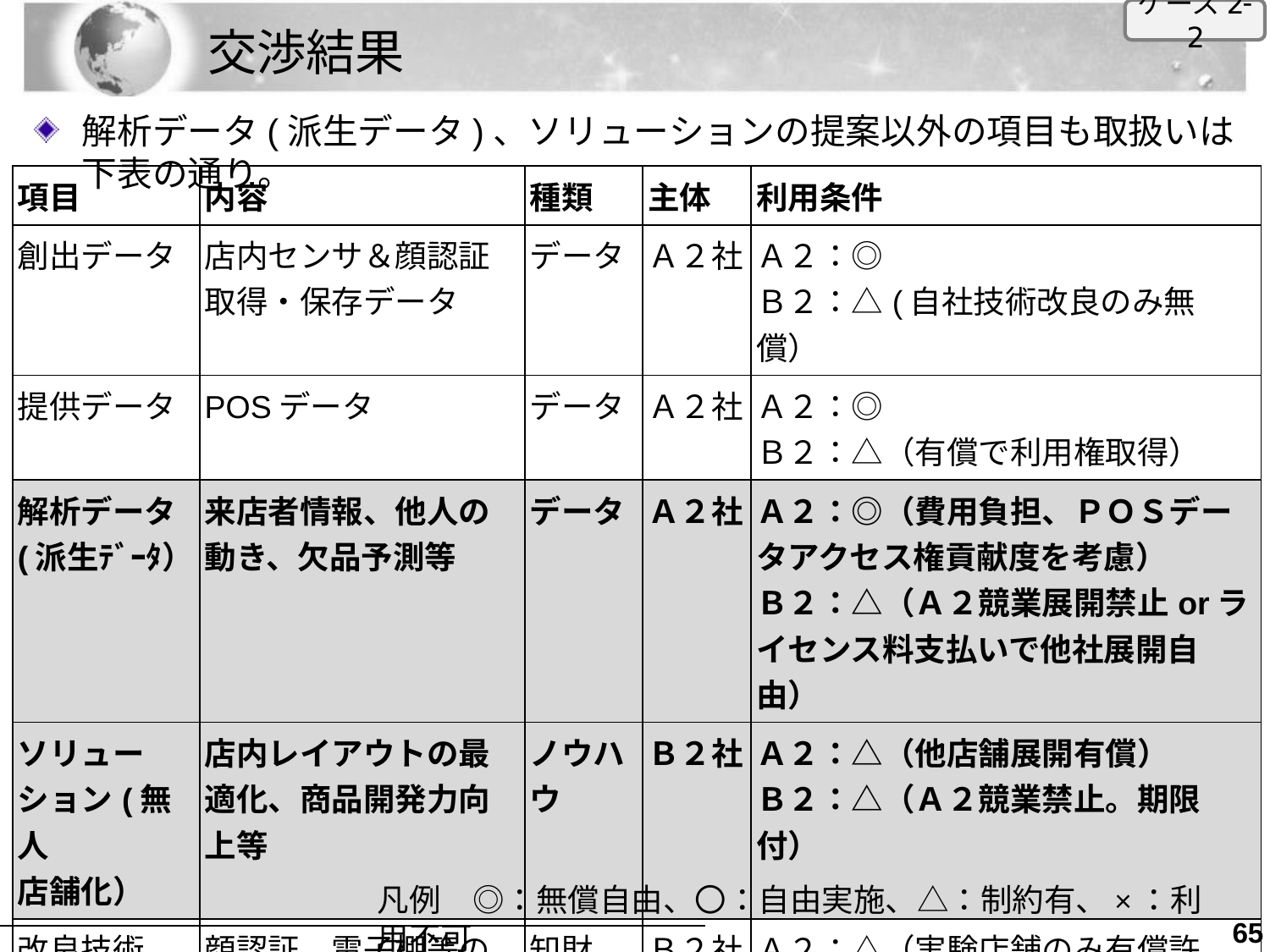

ケース2-2
# 交渉結果
解析データ(派生データ)、ソリューションの提案以外の項目も取扱いは下表の通り。
| 項目 | 内容 | 種類 | 主体 | 利用条件 |
| --- | --- | --- | --- | --- |
| 創出データ | 店内センサ＆顔認証取得・保存データ | データ | Ａ２社 | Ａ２：◎ Ｂ２：△(自社技術改良のみ無償） |
| 提供データ | POSデータ | データ | Ａ２社 | Ａ２：◎ Ｂ２：△（有償で利用権取得） |
| 解析データ (派生ﾃﾞｰﾀ） | 来店者情報、他人の動き、欠品予測等 | データ | Ａ２社 | Ａ２：◎（費用負担、ＰＯＳデータアクセス権貢献度を考慮） Ｂ２：△（Ａ２競業展開禁止orライセンス料支払いで他社展開自由） |
| ソリューション(無人 店舗化） | 店内レイアウトの最適化、商品開発力向上等 | ノウハウ | Ｂ２社 | Ａ２：△（他店舗展開有償） Ｂ２：△（Ａ２競業禁止。期限付） |
| 改良技術 | 顔認証、電子棚等のIoT技術 | 知財、 ﾉｳﾊｳ | Ｂ２社 | Ａ２：△（実験店舗のみ有償許諾）Ｂ２：△（Ａ２競業禁止。期限付） |
| 無人店舗化経営ノウハウ | 無人店舗ﾄﾗｲｱﾙで得られたﾉｳﾊｳ | ﾉｳﾊｳ | Ａ２社 | Ａ２：◎ Ｂ２：Ｘ |
凡例　◎：無償自由、〇：自由実施、△：制約有、×：利用不可
65